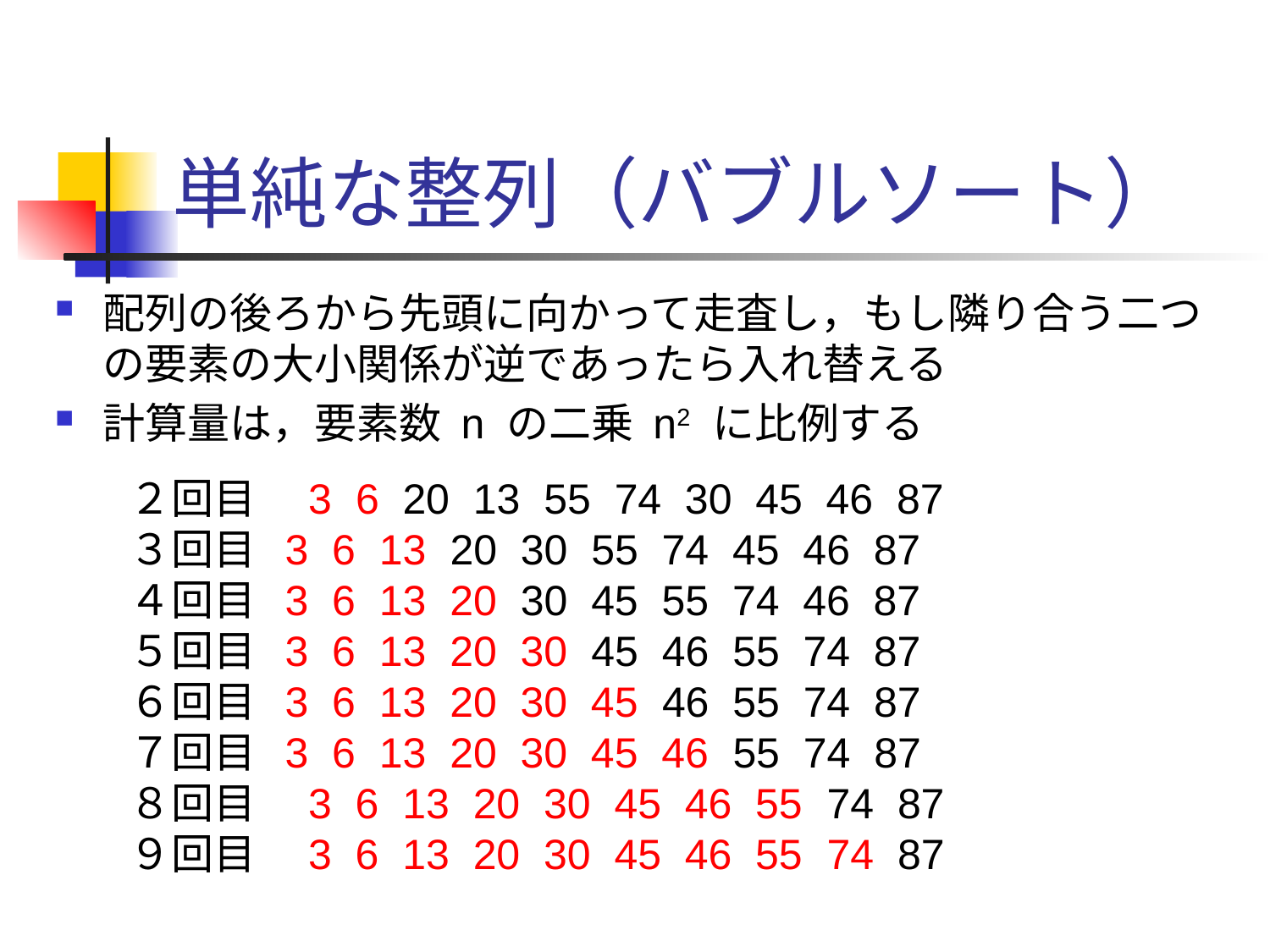

# 単純な整列（バブルソート）
配列の後ろから先頭に向かって走査し，もし隣り合う二つの要素の大小関係が逆であったら入れ替える
計算量は，要素数 n の二乗 n2 に比例する
２回目　3  6  20  13  55  74  30  45  46  87
３回目  3  6  13  20  30  55  74  45  46  87
４回目  3  6  13  20  30  45  55  74  46  87
５回目  3  6  13  20  30  45  46  55  74  87
６回目  3  6  13  20  30  45  46  55  74  87
７回目  3  6  13  20  30  45  46  55  74  87
８回目　3  6  13  20  30  45  46  55  74  87
９回目　3  6  13  20  30  45  46  55  74  87